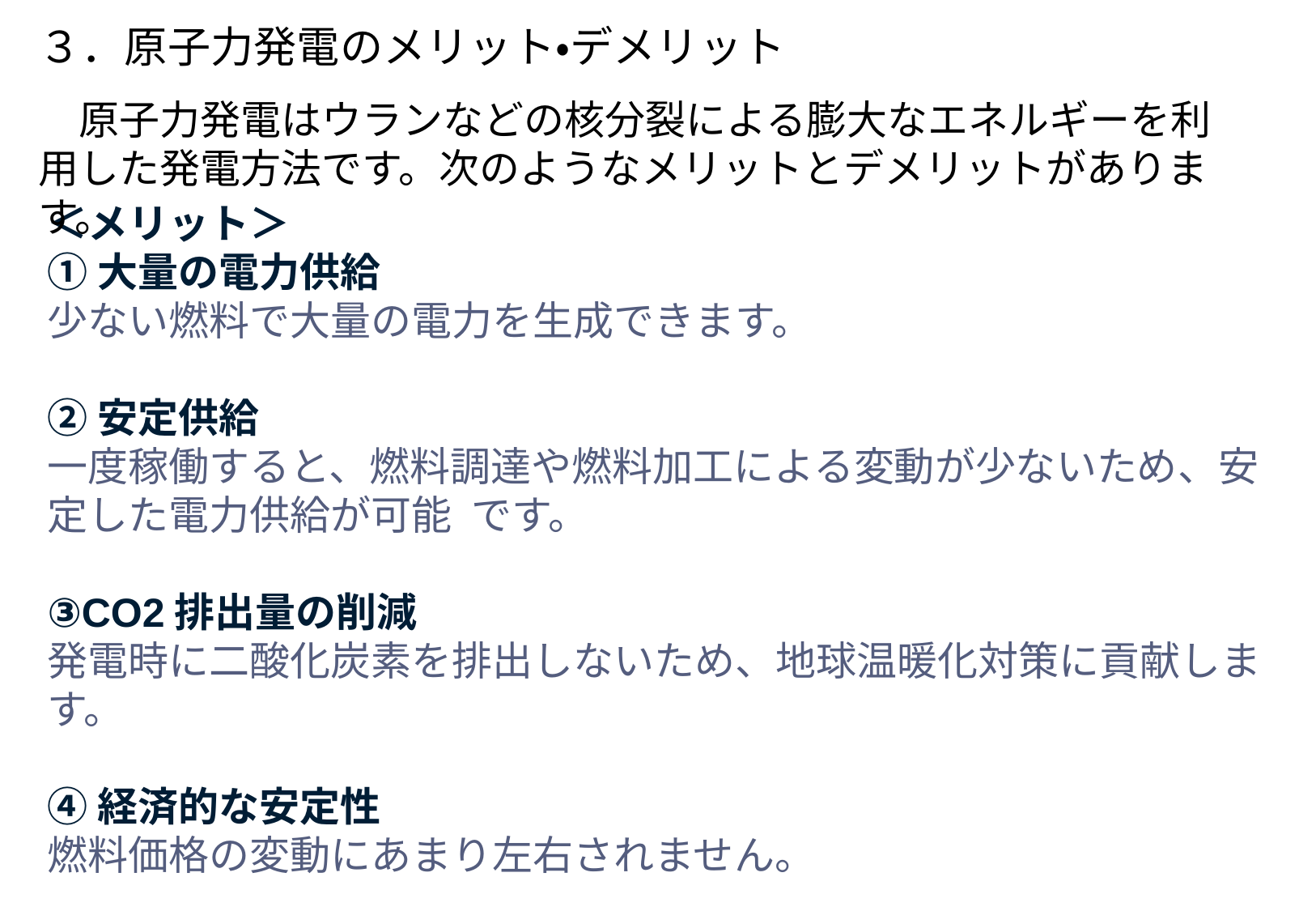

３．原子力発電のメリット・デメリット
　原子力発電はウランなどの核分裂による膨大なエネルギーを利用した発電方法です。次のようなメリットとデメリットがあります。

＜メリット＞
①大量の電力供給
少ない燃料で大量の電力を生成できます。

②安定供給
一度稼働すると、燃料調達や燃料加工による変動が少ないため、安定した電力供給が可能﻿です。

③CO2排出量の削減
発電時に二酸化炭素を排出しないため、地球温暖化対策に貢献します。﻿

④経済的な安定性
燃料価格の変動にあまり左右されません。